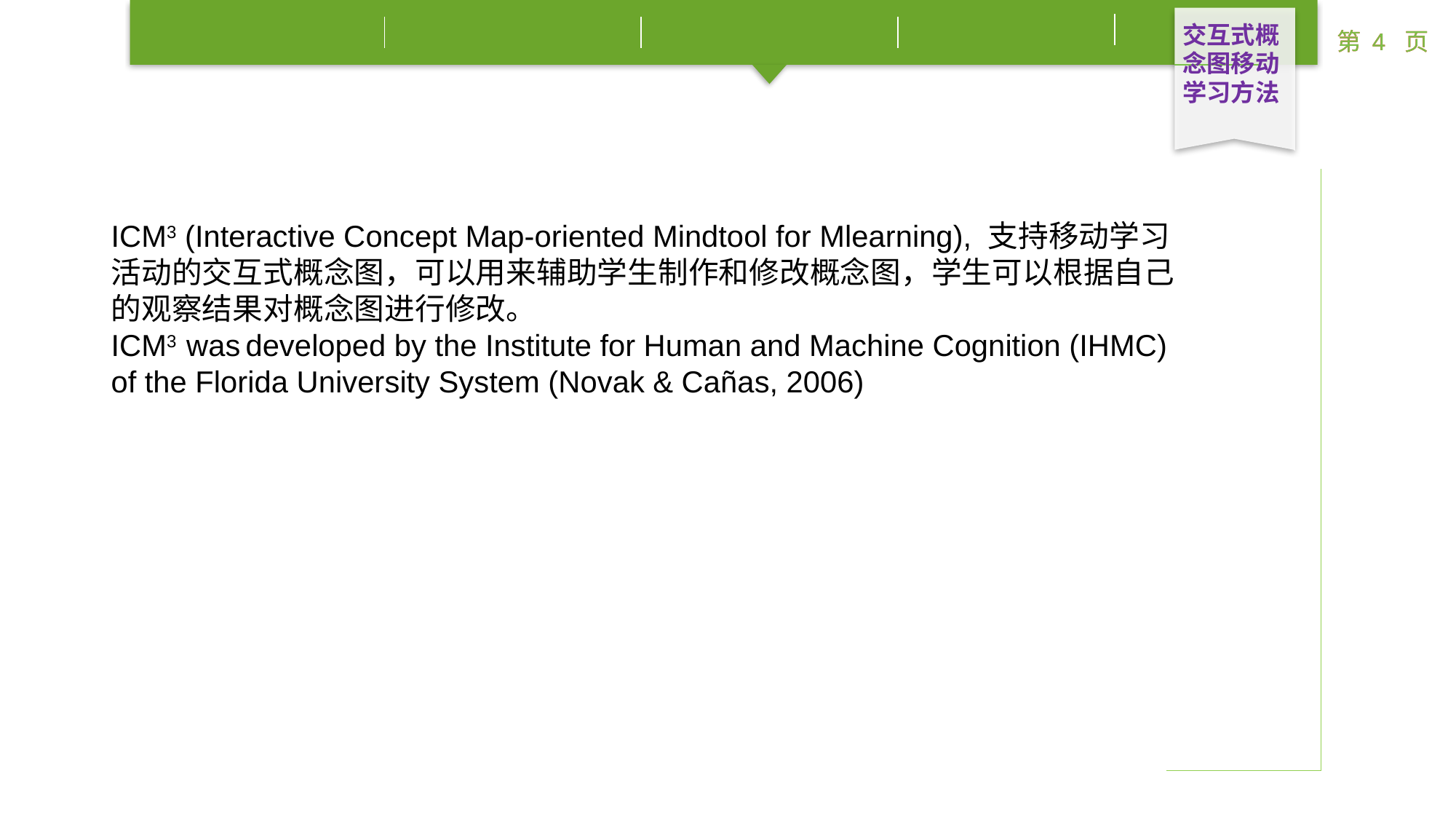

交互式概念图移动学习方法
ICM3 (Interactive Concept Map-oriented Mindtool for Mlearning), 支持移动学习活动的交互式概念图，可以用来辅助学生制作和修改概念图，学生可以根据自己的观察结果对概念图进行修改。
ICM3  was developed by the Institute for Human and Machine Cognition (IHMC) of the Florida University System (Novak & Cañas, 2006)